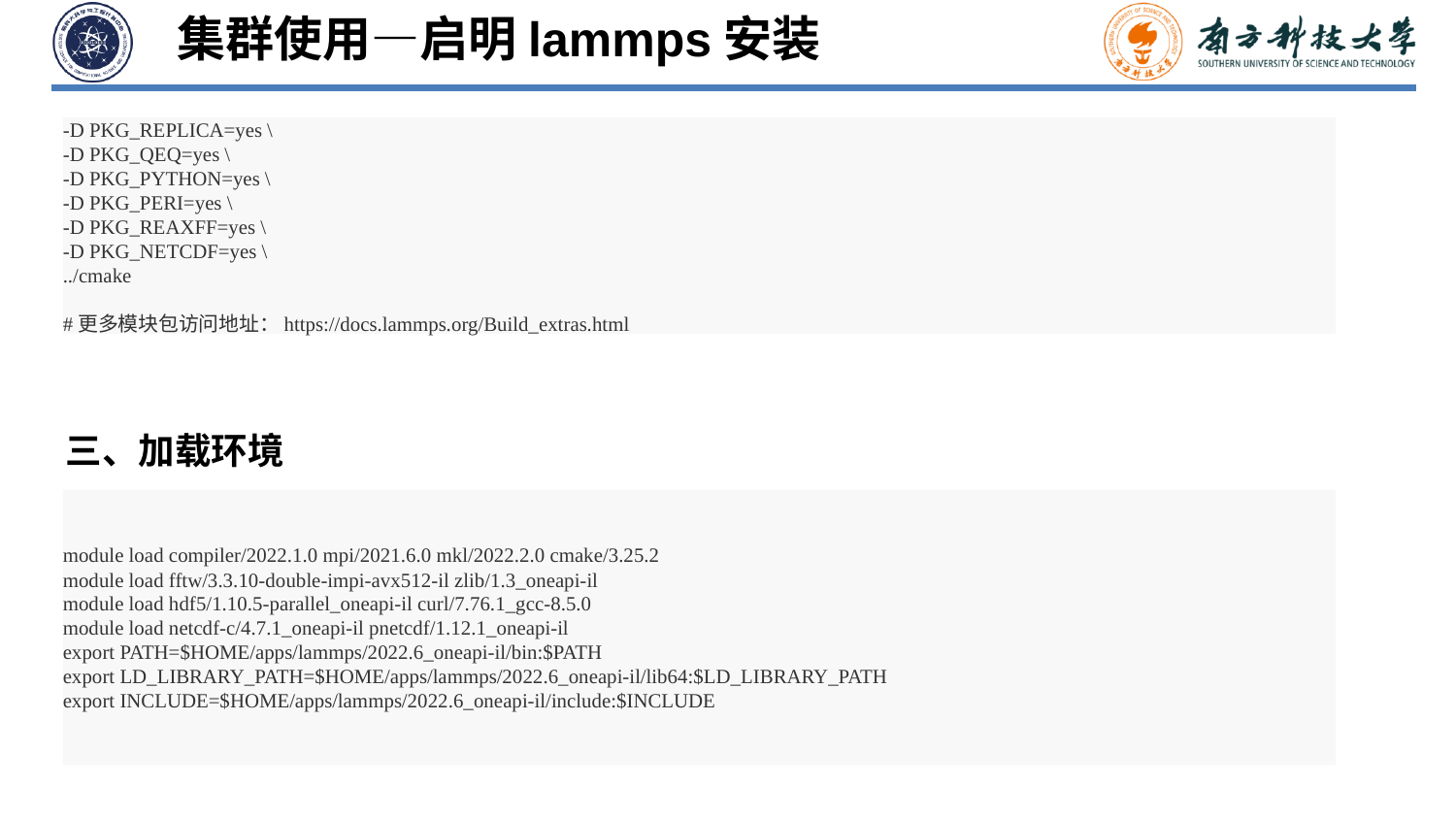

集群使用—启明lammps安装

-D PKG_REPLICA=yes \
-D PKG_QEQ=yes \
-D PKG_PYTHON=yes \
-D PKG_PERI=yes \
-D PKG_REAXFF=yes \
-D PKG_NETCDF=yes \
../cmake

#更多模块包访问地址：https://docs.lammps.org/Build_extras.html
三、加载环境

module load compiler/2022.1.0 mpi/2021.6.0 mkl/2022.2.0 cmake/3.25.2
module load fftw/3.3.10-double-impi-avx512-il zlib/1.3_oneapi-il
module load hdf5/1.10.5-parallel_oneapi-il curl/7.76.1_gcc-8.5.0
module load netcdf-c/4.7.1_oneapi-il pnetcdf/1.12.1_oneapi-il
export PATH=$HOME/apps/lammps/2022.6_oneapi-il/bin:$PATH
export LD_LIBRARY_PATH=$HOME/apps/lammps/2022.6_oneapi-il/lib64:$LD_LIBRARY_PATH
export INCLUDE=$HOME/apps/lammps/2022.6_oneapi-il/include:$INCLUDE